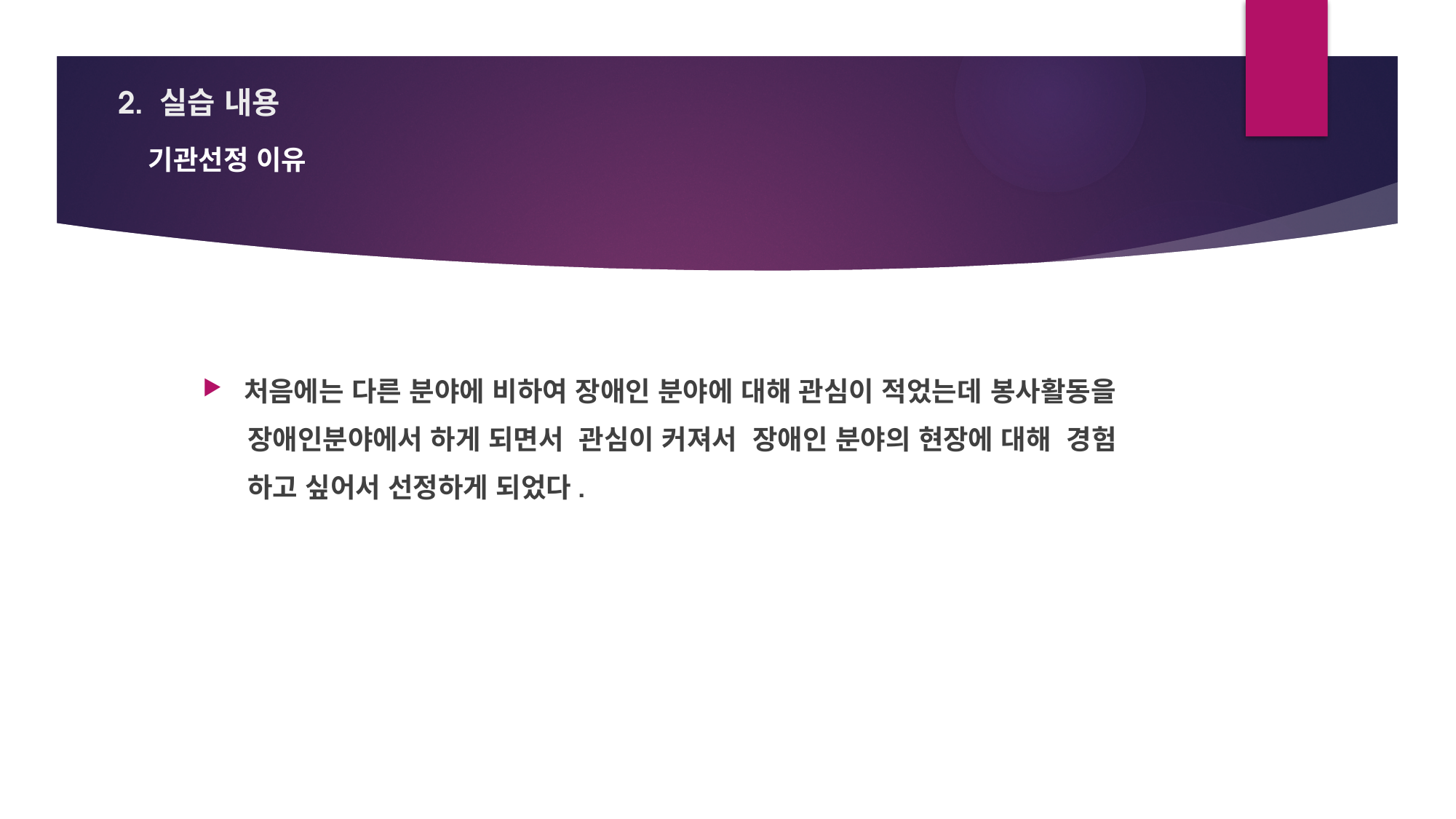

# 2. 실습 내용
기관선정 이유
처음에는 다른 분야에 비하여 장애인 분야에 대해 관심이 적었는데 봉사활동을
     장애인분야에서 하게 되면서  관심이 커져서  장애인 분야의 현장에 대해  경험
     하고 싶어서 선정하게 되었다.